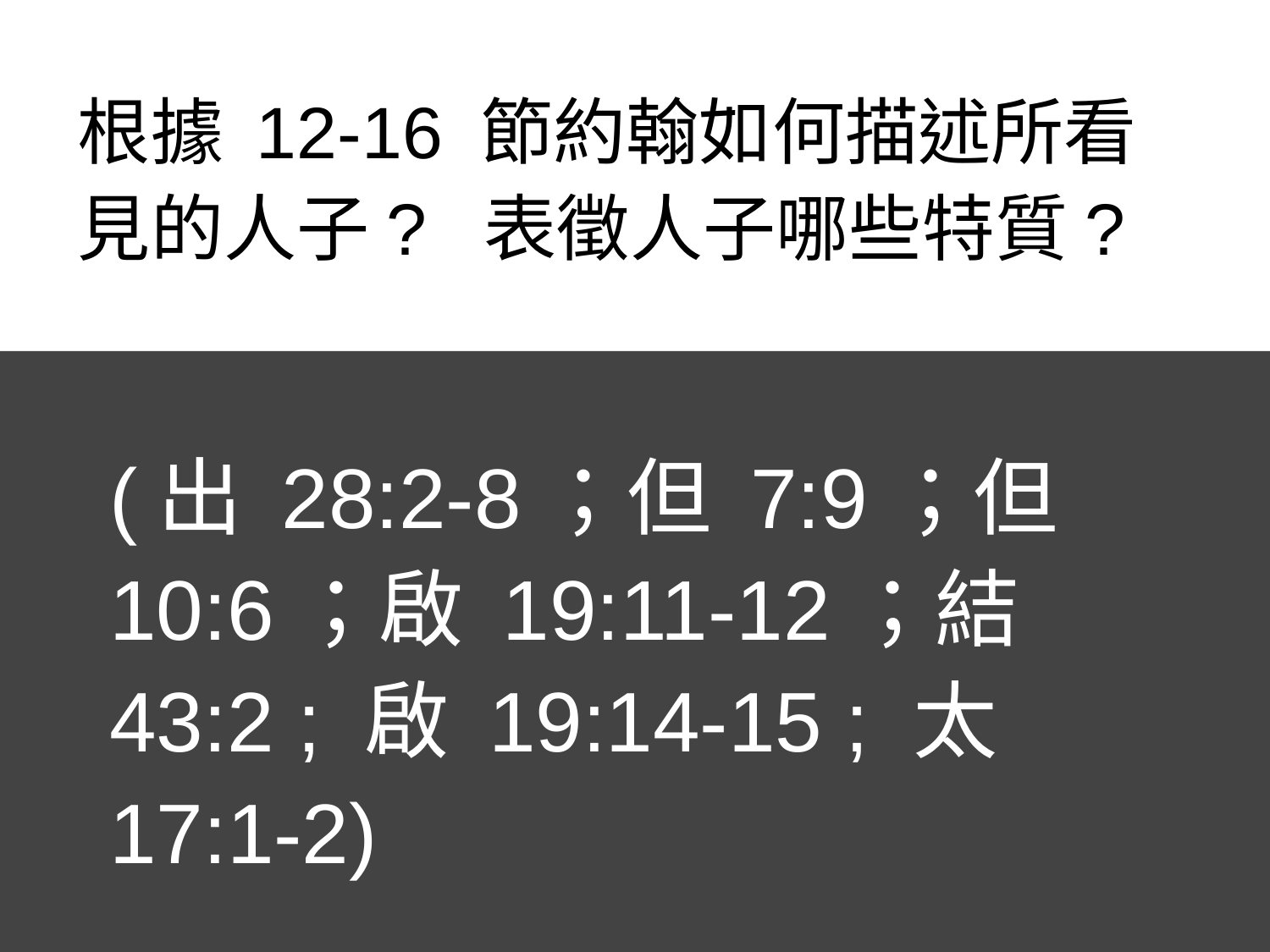

# 根據 12-16 節約翰如何描述所看見的人子?  表徵人子哪些特質?

(出 28:2-8；但 7:9；但 10:6；啟 19:11-12；結43:2 ; 啟 19:14-15 ; 太 17:1-2)